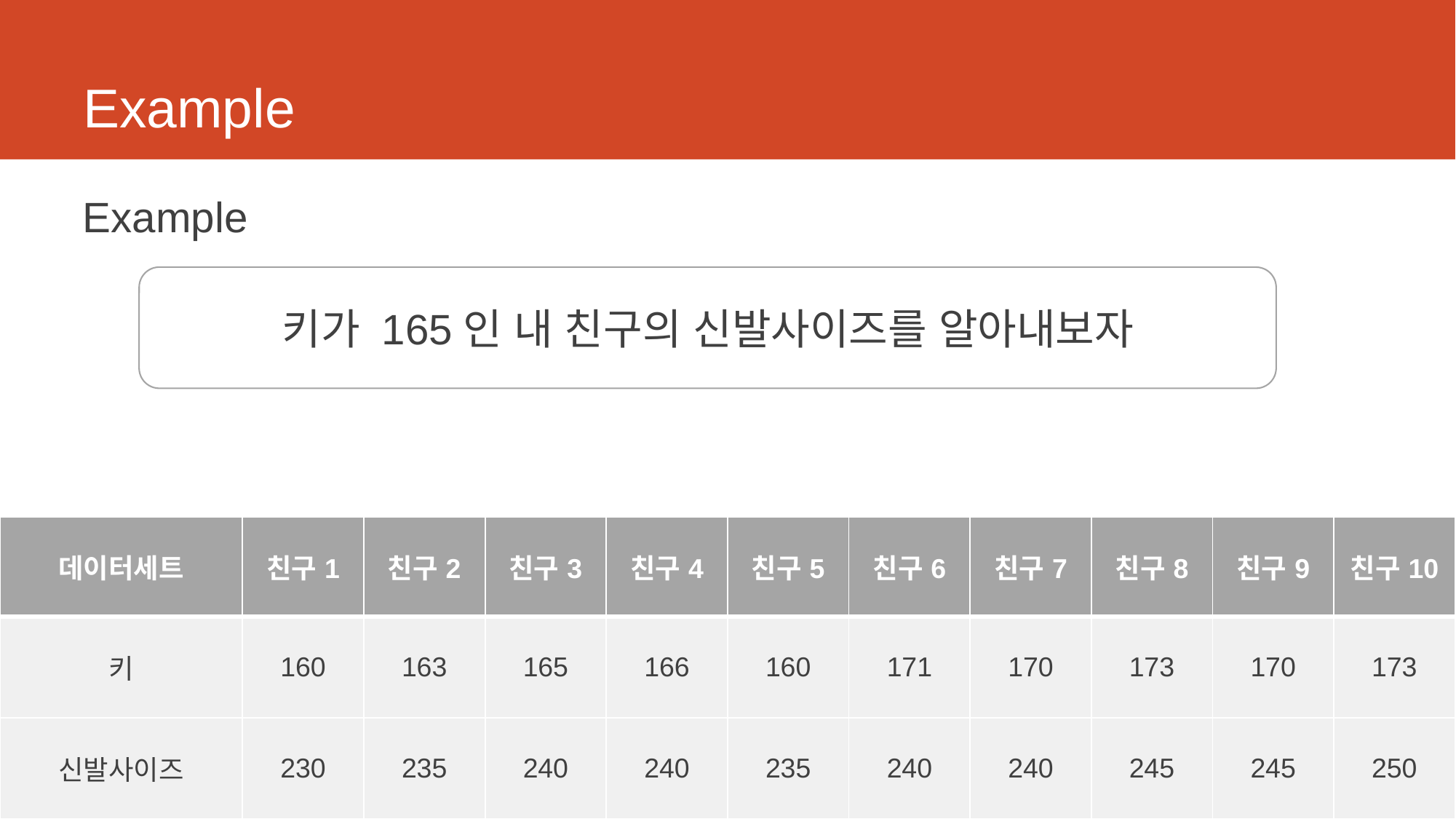

# Example
Example
키가 165인 내 친구의 신발사이즈를 알아내보자
| 데이터세트 | 친구1 | 친구2 | 친구3 | 친구4 | 친구5 | 친구6 | 친구7 | 친구8 | 친구9 | 친구10 |
| --- | --- | --- | --- | --- | --- | --- | --- | --- | --- | --- |
| 키 | 160 | 163 | 165 | 166 | 160 | 171 | 170 | 173 | 170 | 173 |
| 신발사이즈 | 230 | 235 | 240 | 240 | 235 | 240 | 240 | 245 | 245 | 250 |